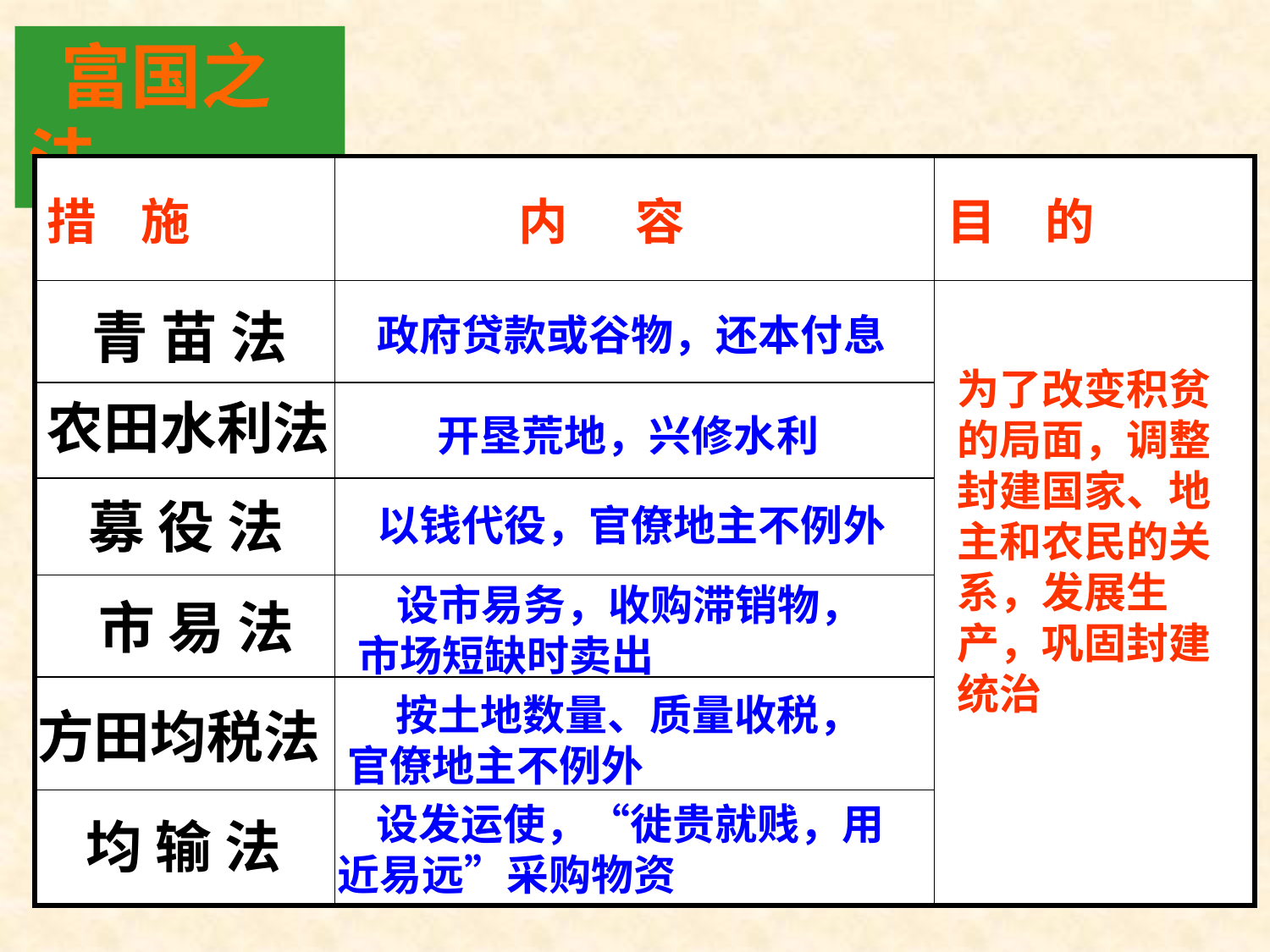

富国之法
| 措 施 | 内 容 | 目　的 |
| --- | --- | --- |
|  |  |  |
|  |  |  |
|  |  |  |
|  |  |  |
|  |  |  |
|  |  |  |
青 苗 法
农田水利法
募 役 法
市 易 法
方田均税法
均 输 法
政府贷款或谷物，还本付息
为了改变积贫的局面，调整封建国家、地主和农民的关系，发展生产，巩固封建统治
开垦荒地，兴修水利
以钱代役，官僚地主不例外
   设市易务，收购滞销物，市场短缺时卖出
    按土地数量、质量收税，官僚地主不例外
   设发运使，“徙贵就贱，用近易远”采购物资